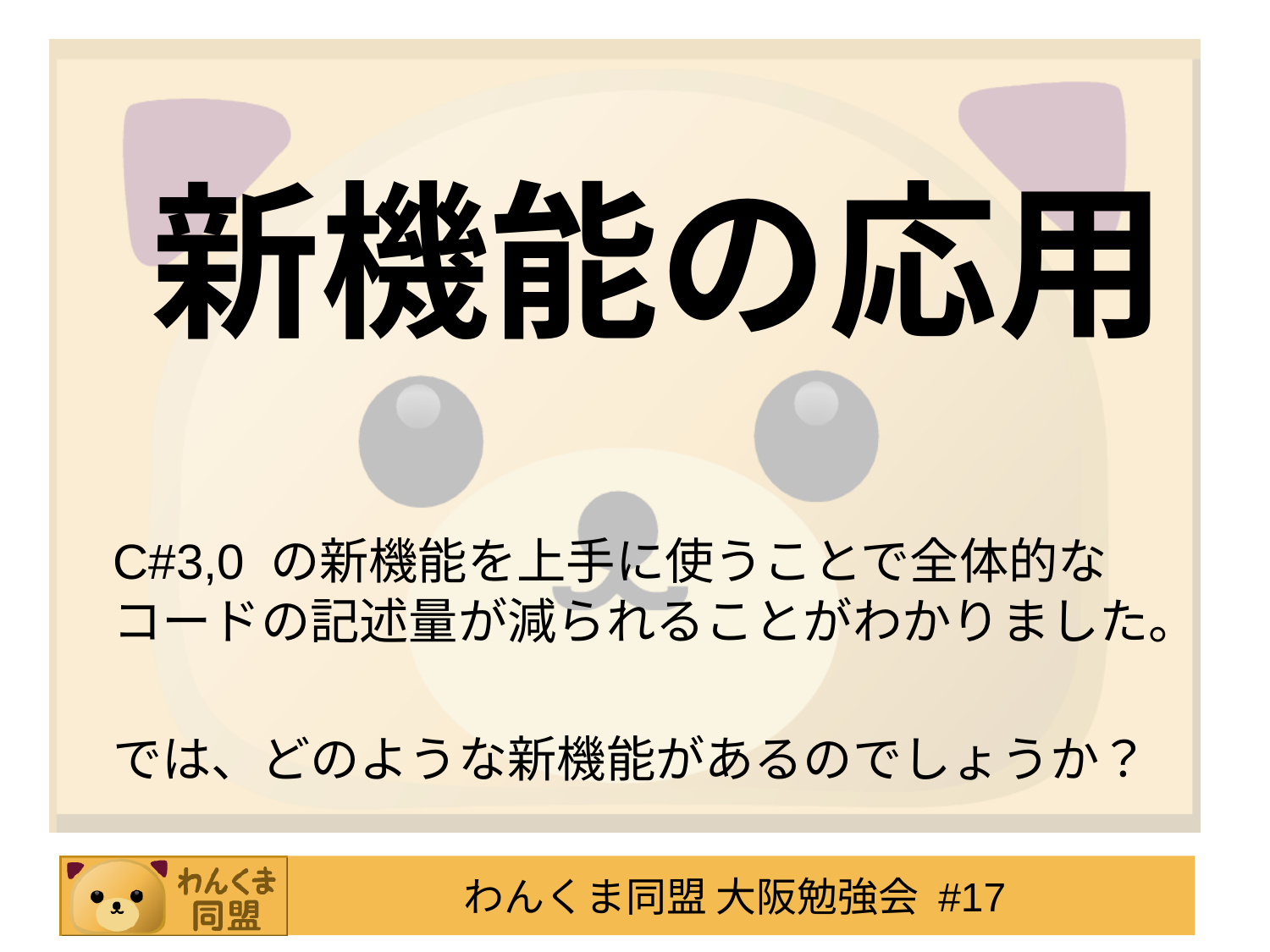

# 新機能の応用
C#3,0 の新機能を上手に使うことで全体的なコードの記述量が減られることがわかりました。

では、どのような新機能があるのでしょうか？